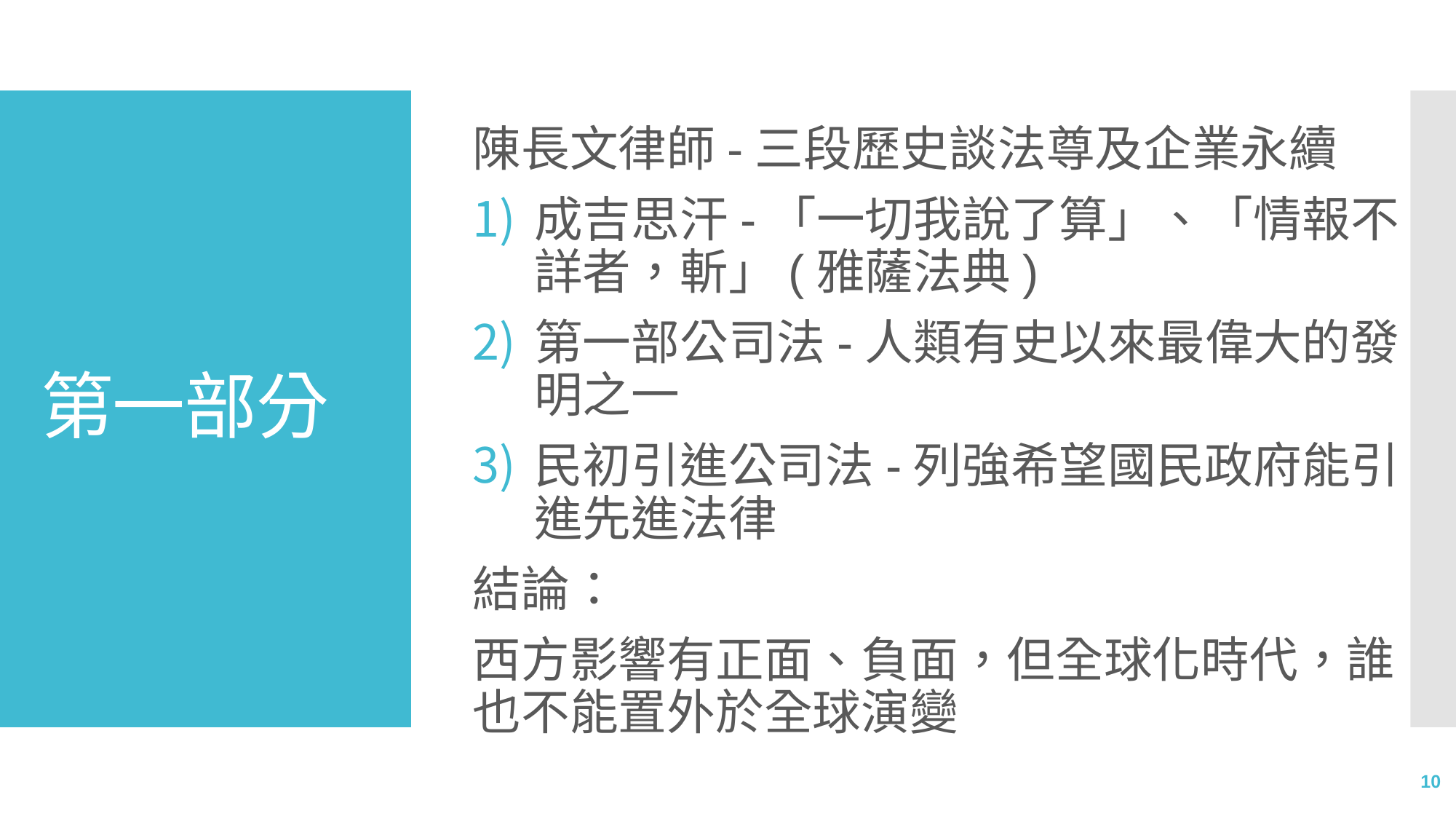

陳長文律師-三段歷史談法尊及企業永續
成吉思汗-「一切我說了算」、「情報不詳者，斬」(雅薩法典)
第一部公司法-人類有史以來最偉大的發明之一
民初引進公司法-列強希望國民政府能引進先進法律
結論：
西方影響有正面、負面，但全球化時代，誰也不能置外於全球演變
# 第一部分
10